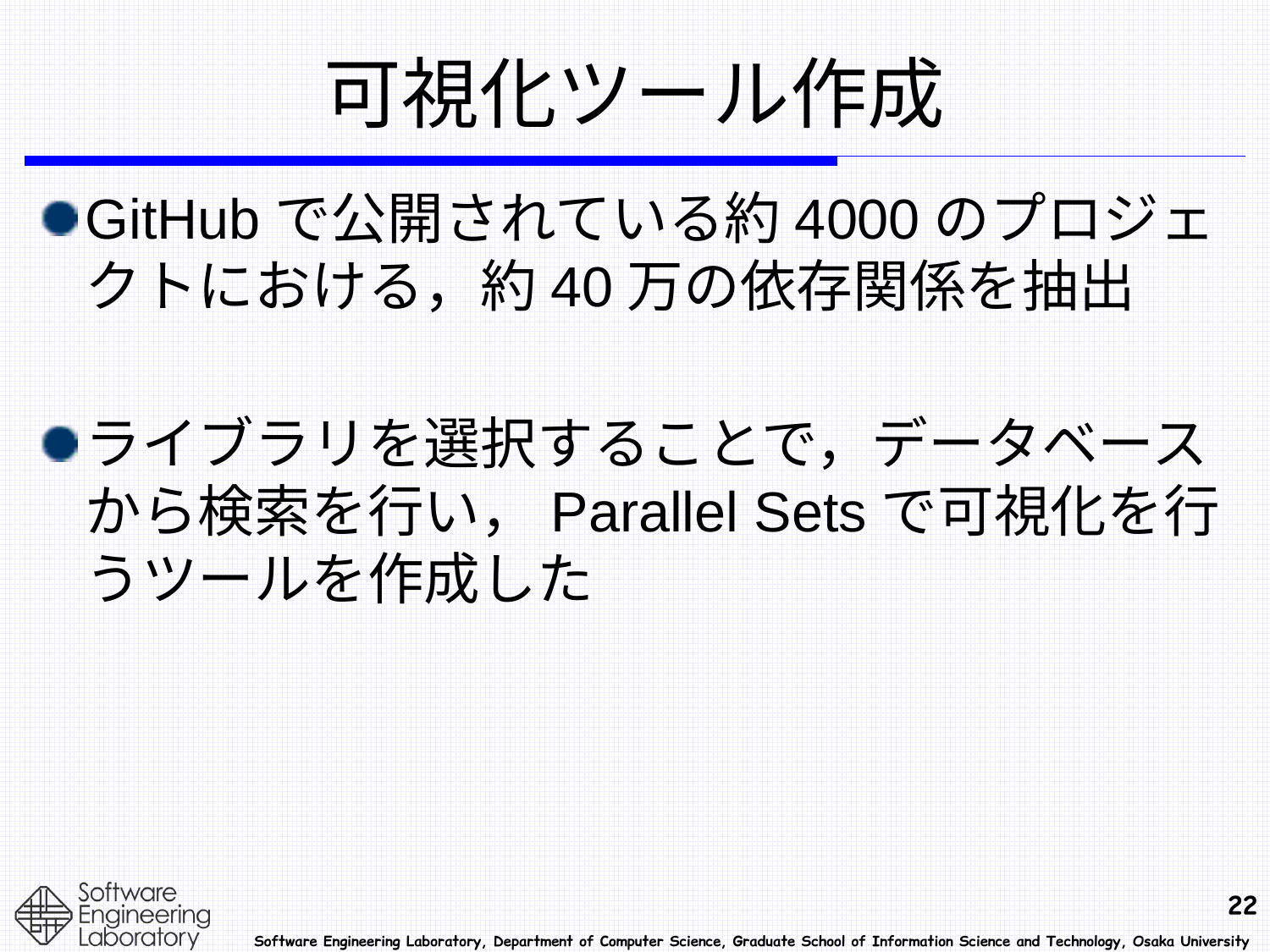

# 可視化ツール作成
GitHubで公開されている約4000のプロジェクトにおける，約40万の依存関係を抽出

ライブラリを選択することで，データベースから検索を行い，Parallel Setsで可視化を行うツールを作成した